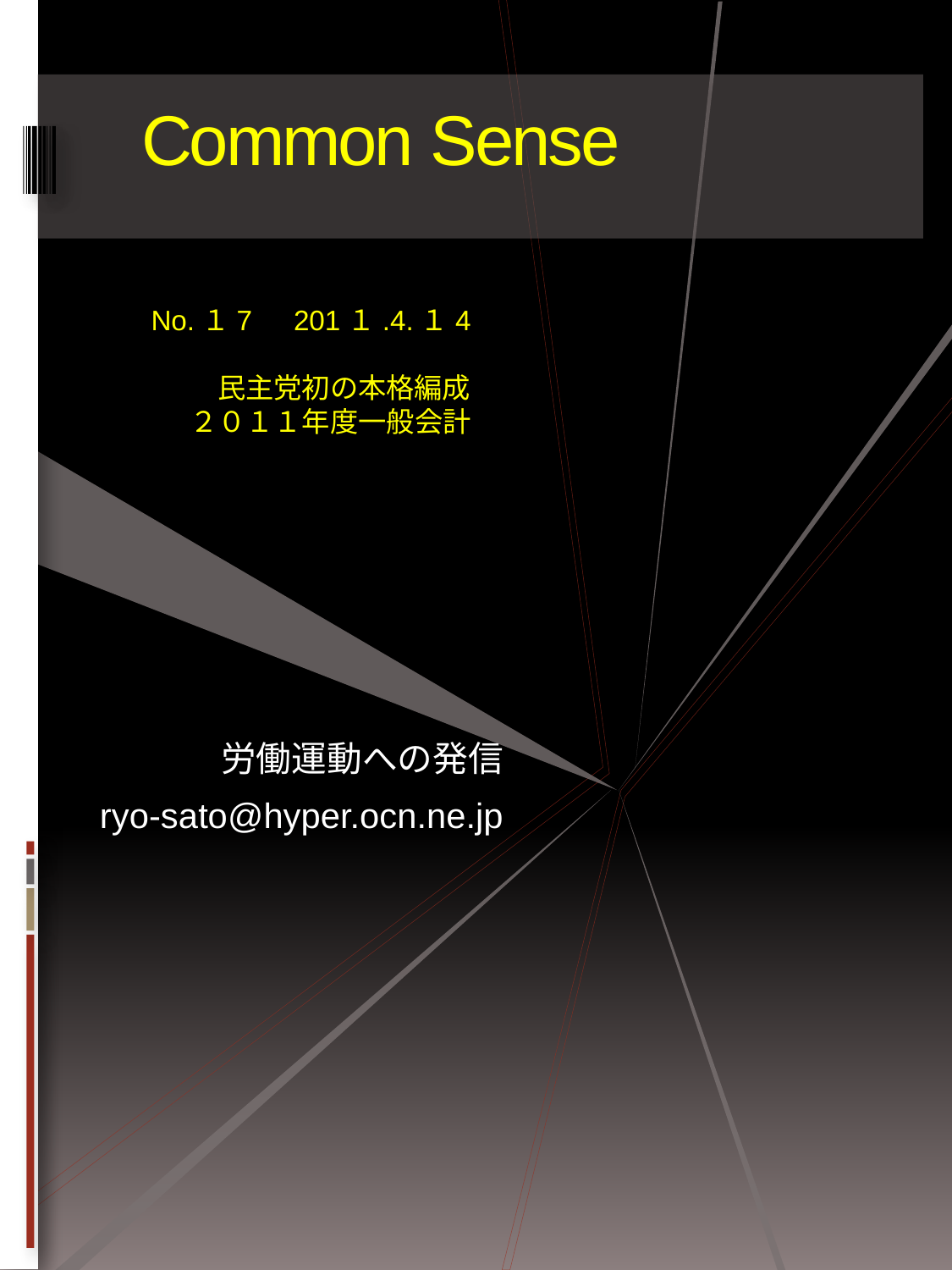

# Common Sense
No.１7　201１.4.１4

民主党初の本格編成
２０１１年度一般会計

労働運動への発信
ryo-sato@hyper.ocn.ne.jp